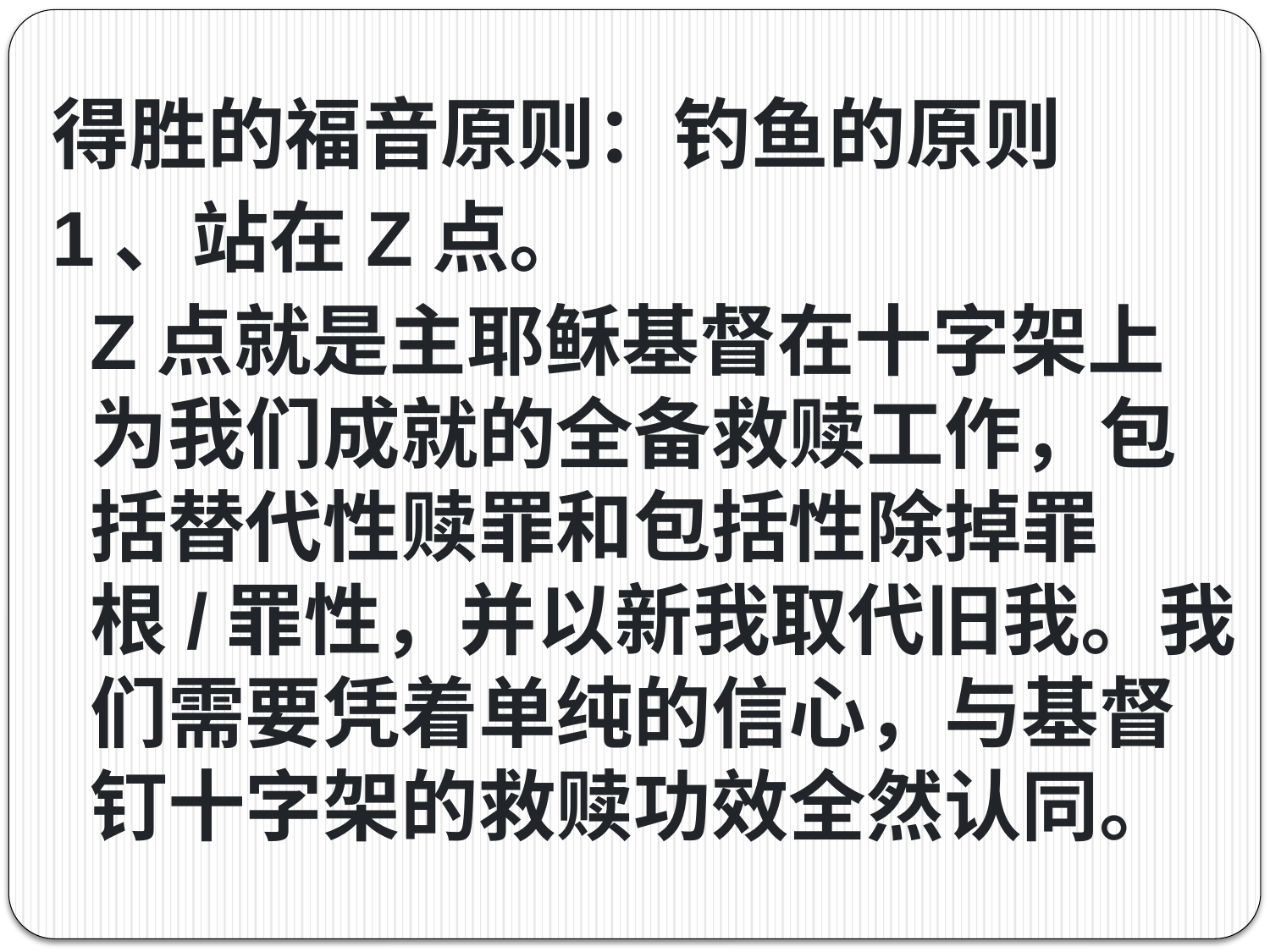

得胜的福音原则：钓鱼的原则
1、站在Z点。
	Z点就是主耶稣基督在十字架上为我们成就的全备救赎工作，包括替代性赎罪和包括性除掉罪根/罪性，并以新我取代旧我。我们需要凭着单纯的信心，与基督钉十字架的救赎功效全然认同。